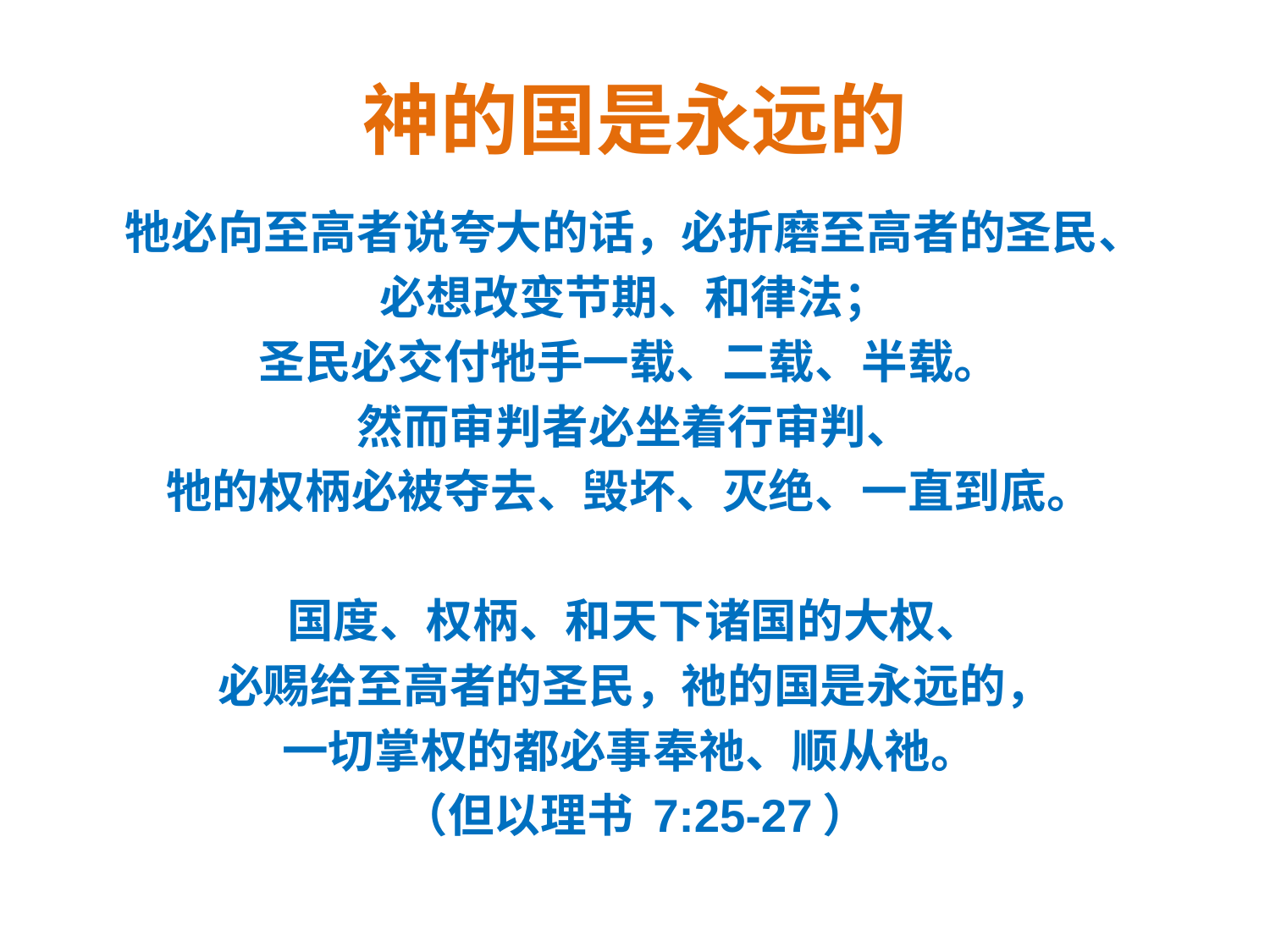

# 神的国是永远的
牠必向至高者说夸大的话，必折磨至高者的圣民、
必想改变节期、和律法；
圣民必交付牠手一载、二载、半载。
然而审判者必坐着行审判、
牠的权柄必被夺去、毁坏、灭绝、一直到底。

国度、权柄、和天下诸国的大权、
必赐给至高者的圣民，祂的国是永远的，
一切掌权的都必事奉祂、顺从祂。
（但以理书 7:25-27）